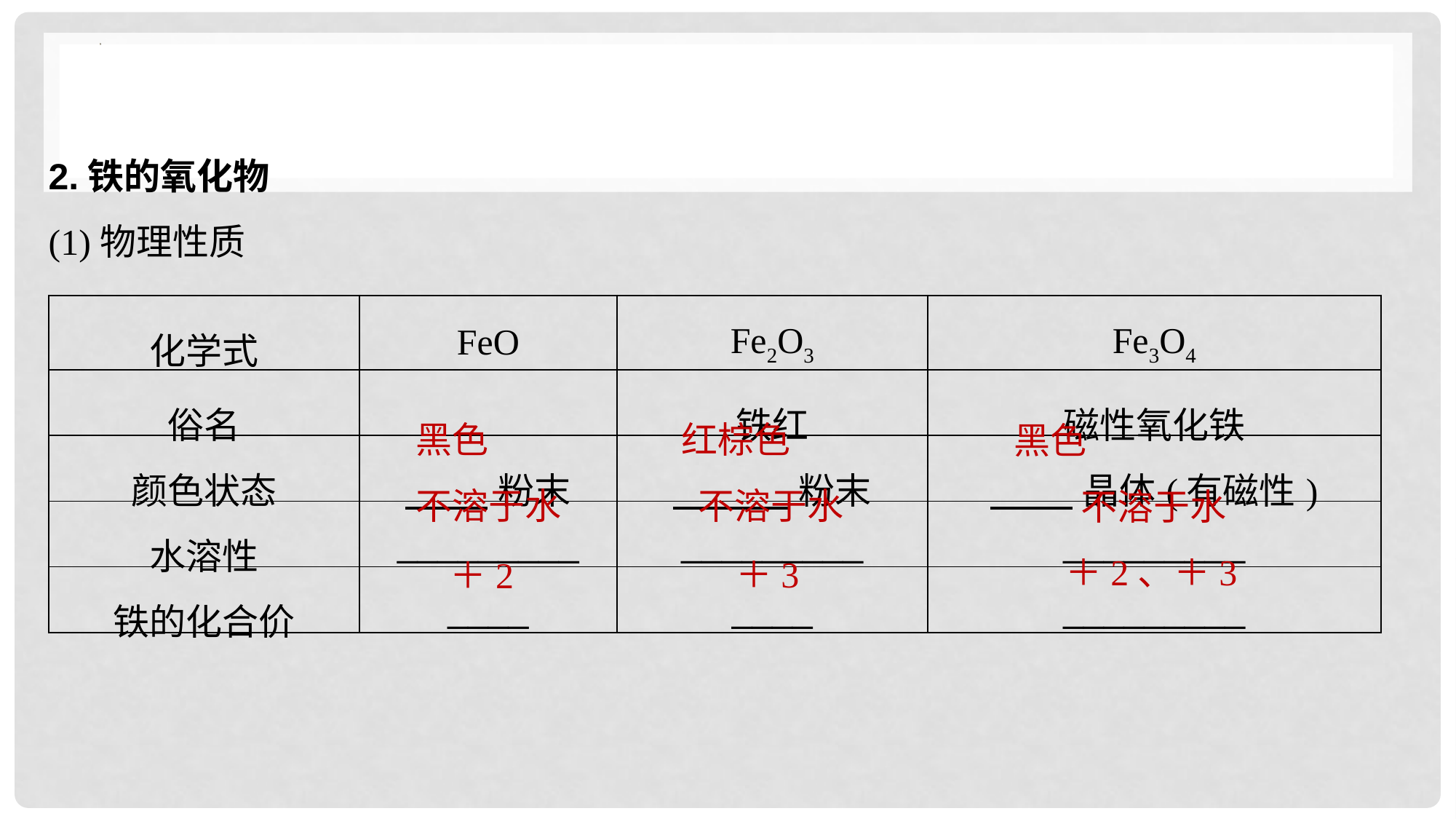

2.铁的氧化物
(1)物理性质
| 化学式 | FeO | Fe2O3 | Fe3O4 |
| --- | --- | --- | --- |
| 俗名 |  | 铁红 | 磁性氧化铁 |
| 颜色状态 | 粉末 | 粉末 | 晶体(有磁性) |
| 水溶性 | \_\_\_\_\_\_\_\_\_ | \_\_\_\_\_\_\_\_\_ | \_\_\_\_\_\_\_\_\_ |
| 铁的化合价 | \_\_\_\_ | \_\_\_\_ | \_\_\_\_\_\_\_\_\_ |
黑色
红棕色
黑色
不溶于水
不溶于水
不溶于水
＋2、＋3
＋3
＋2